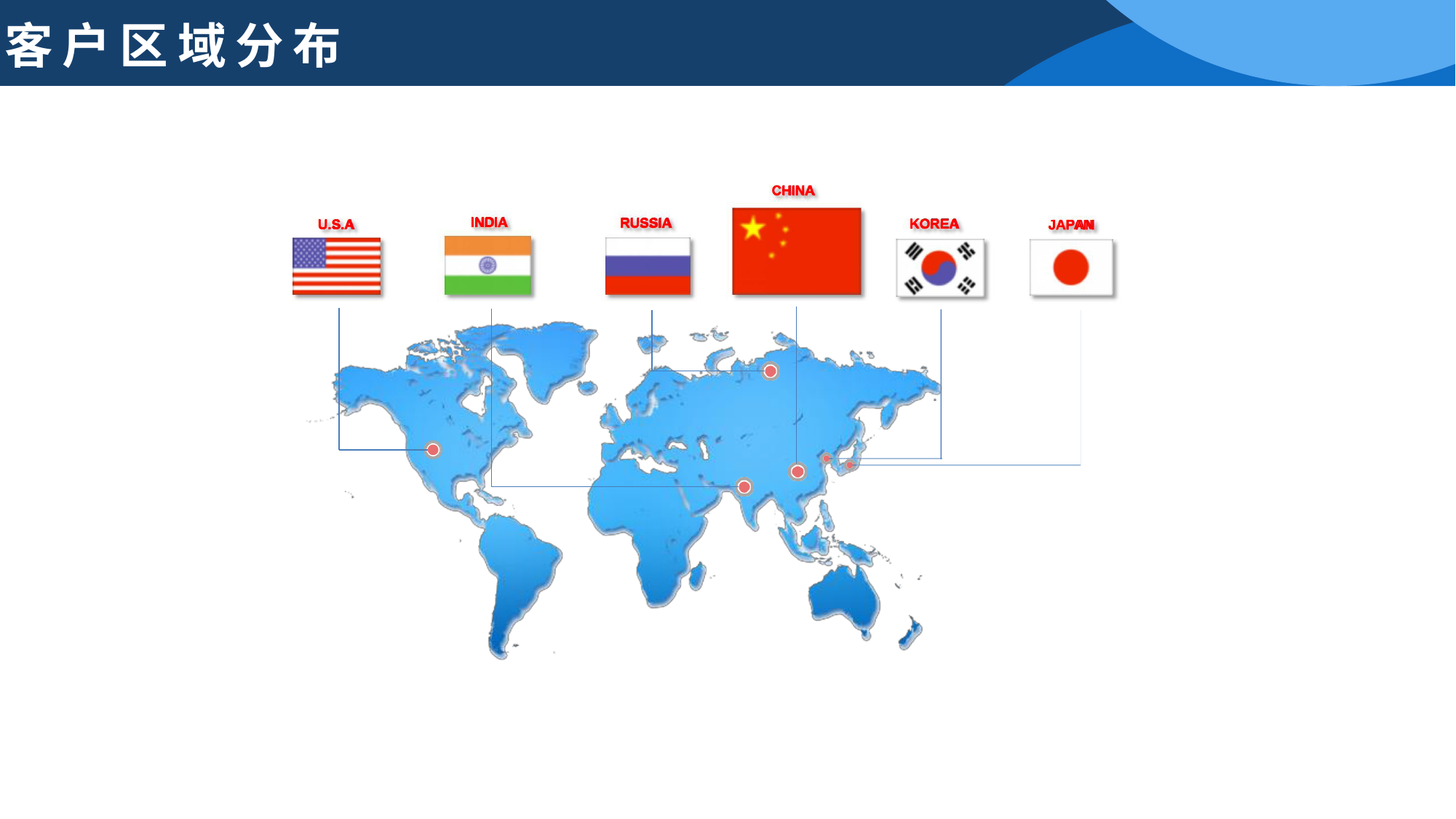

客户区域分布

CHINA

INDIA
RUSSIA
KOREA
U.S.A
JAPAN

中国 58%

亚洲
24%
美国
2%